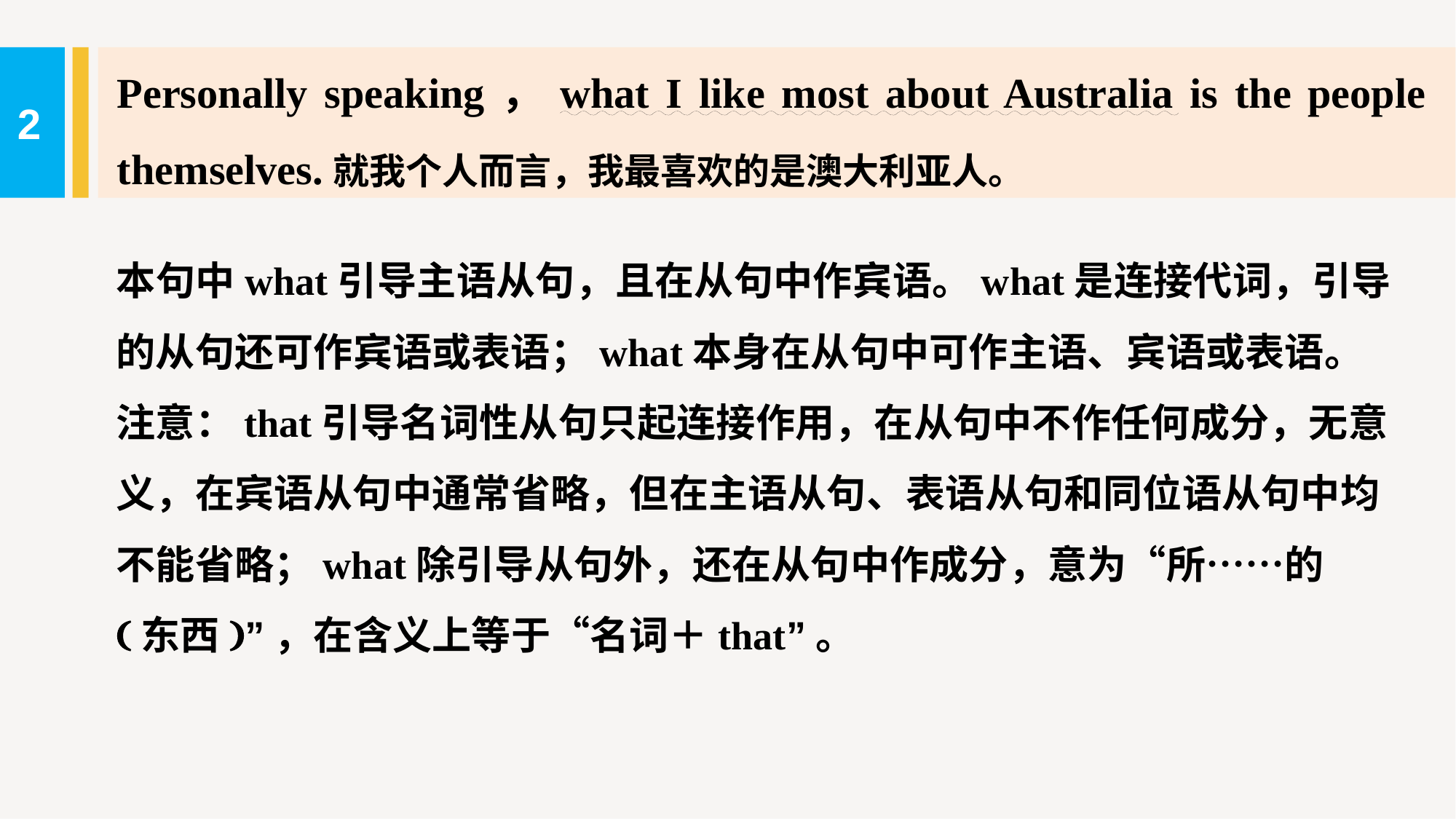

Personally speaking，what I like most about Australia is the people themselves.就我个人而言，我最喜欢的是澳大利亚人。

2
本句中what引导主语从句，且在从句中作宾语。what是连接代词，引导的从句还可作宾语或表语；what本身在从句中可作主语、宾语或表语。
注意：that引导名词性从句只起连接作用，在从句中不作任何成分，无意义，在宾语从句中通常省略，但在主语从句、表语从句和同位语从句中均不能省略；what除引导从句外，还在从句中作成分，意为“所……的(东西)”，在含义上等于“名词＋that”。